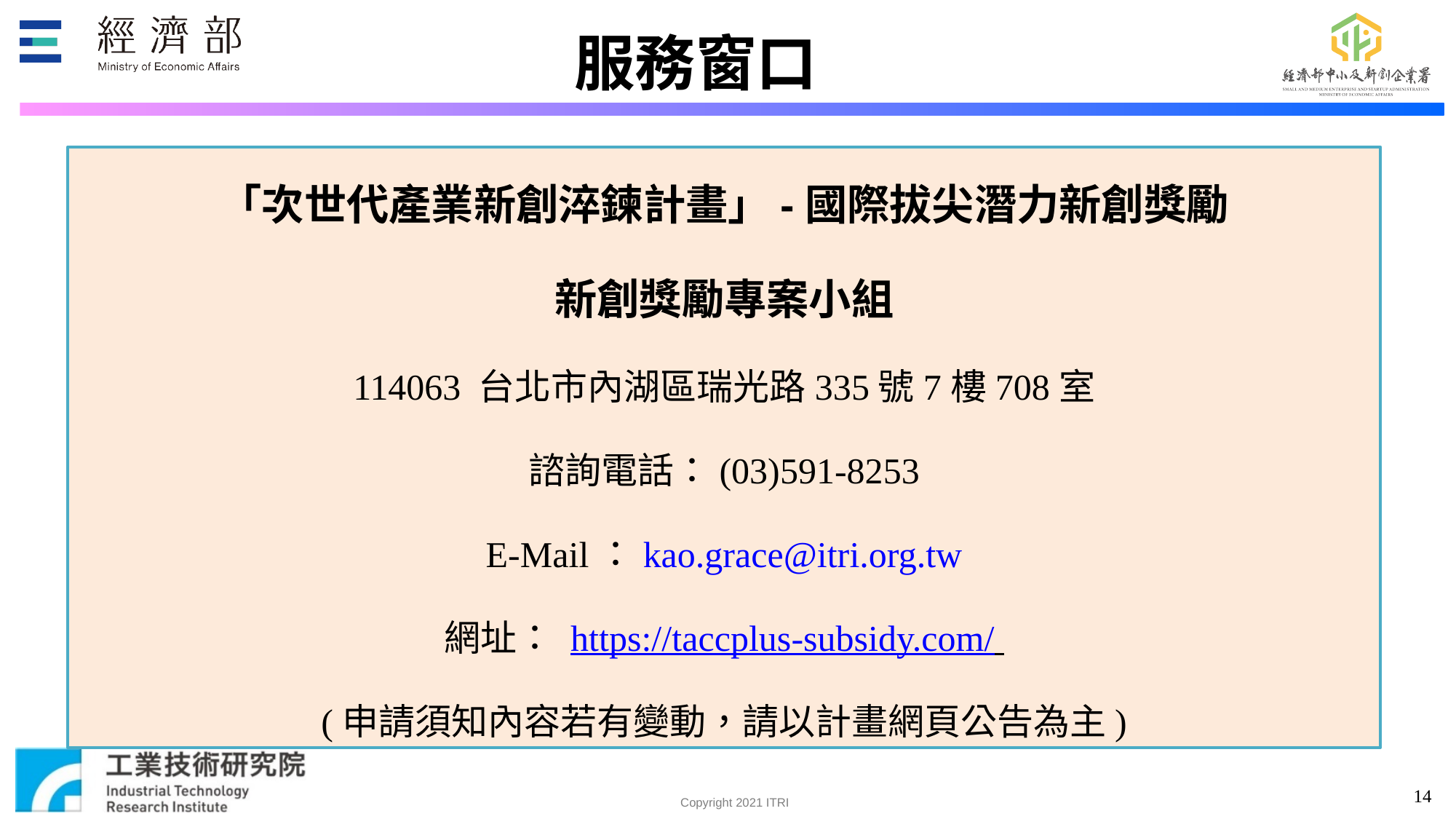

服務窗口
「次世代產業新創淬鍊計畫」-國際拔尖潛力新創獎勵
新創獎勵專案小組
114063 台北市內湖區瑞光路335號7樓708室
諮詢電話：(03)591-8253
E-Mail：kao.grace@itri.org.tw
網址： https://taccplus-subsidy.com/
(申請須知內容若有變動，請以計畫網頁公告為主)
14